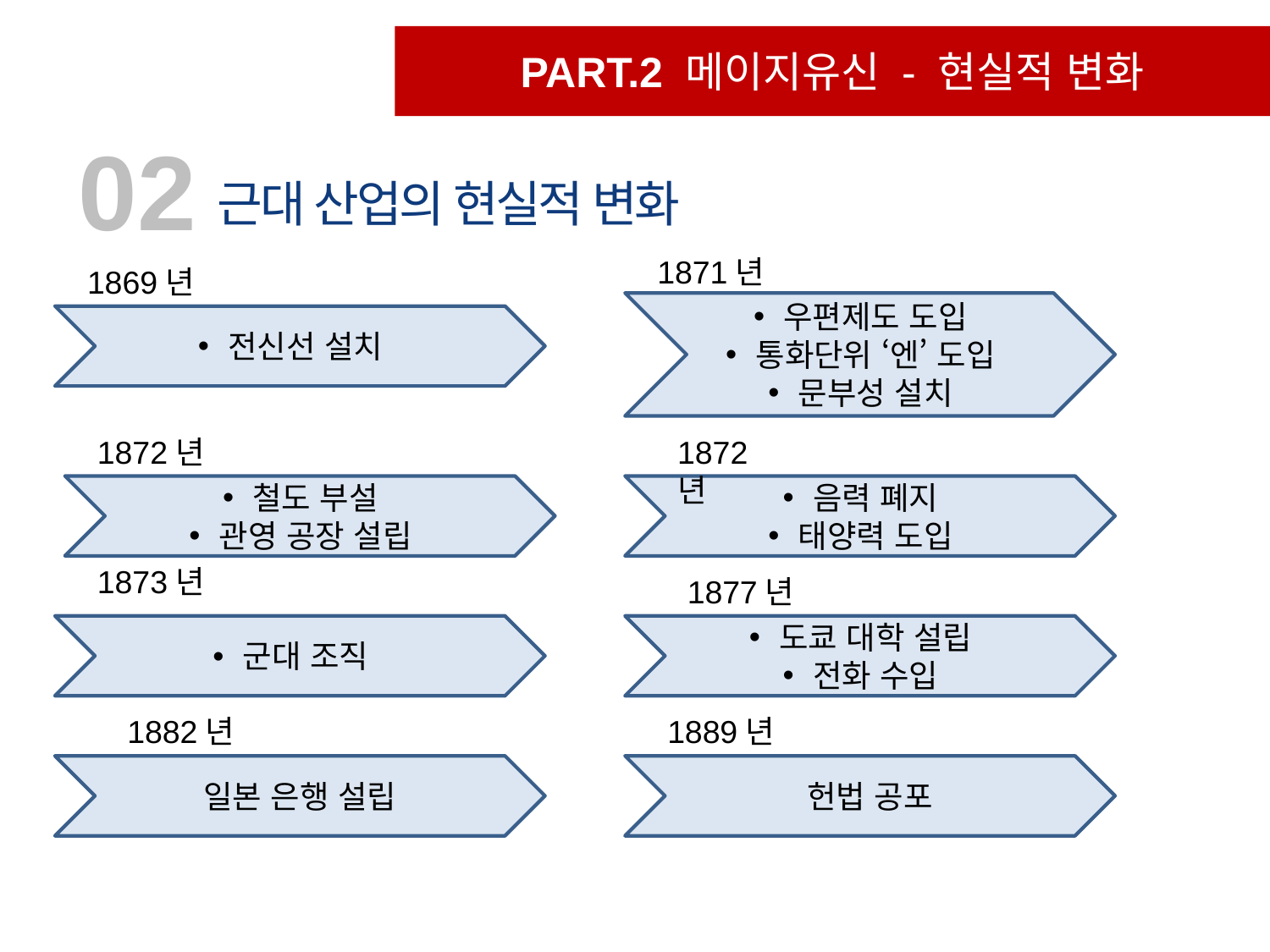

PART.2 메이지유신 - 현실적 변화
02
근대 산업의 현실적 변화
1871년
우편제도 도입
통화단위 ‘엔’ 도입
문부성 설치
1869년
전신선 설치
1872년
철도 부설
관영 공장 설립
1872년
음력 폐지
태양력 도입
1873년
군대 조직
1877년
도쿄 대학 설립
전화 수입
1882년
일본 은행 설립
1889년
헌법 공포